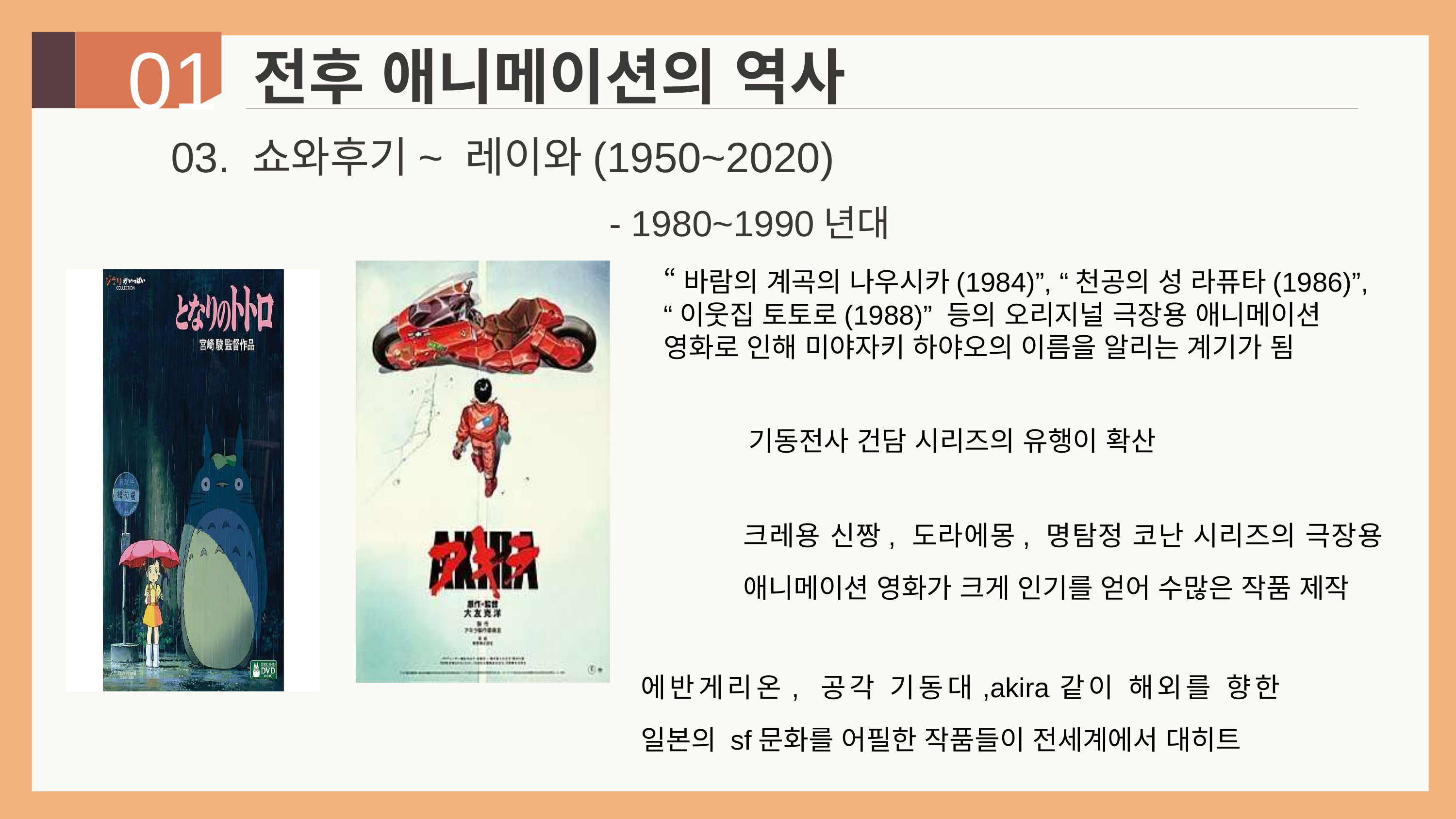

전후 애니메이션의 역사

01
03. 쇼와후기~ 레이와(1950~2020)
- 1980~1990년대

“바람의 계곡의 나우시카(1984)”, “천공의 성 라퓨타(1986)”, “이웃집 토토로(1988)” 등의 오리지널 극장용 애니메이션 영화로 인해 미야자키 하야오의 이름을 알리는 계기가 됨

기동전사 건담 시리즈의 유행이 확산

크레용 신짱, 도라에몽, 명탐정 코난 시리즈의 극장용 애니메이션 영화가 크게 인기를 얻어 수많은 작품 제작
에반게리온, 공각 기동대,akira같이 해외를 향한 일본의 sf문화를 어필한 작품들이 전세계에서 대히트